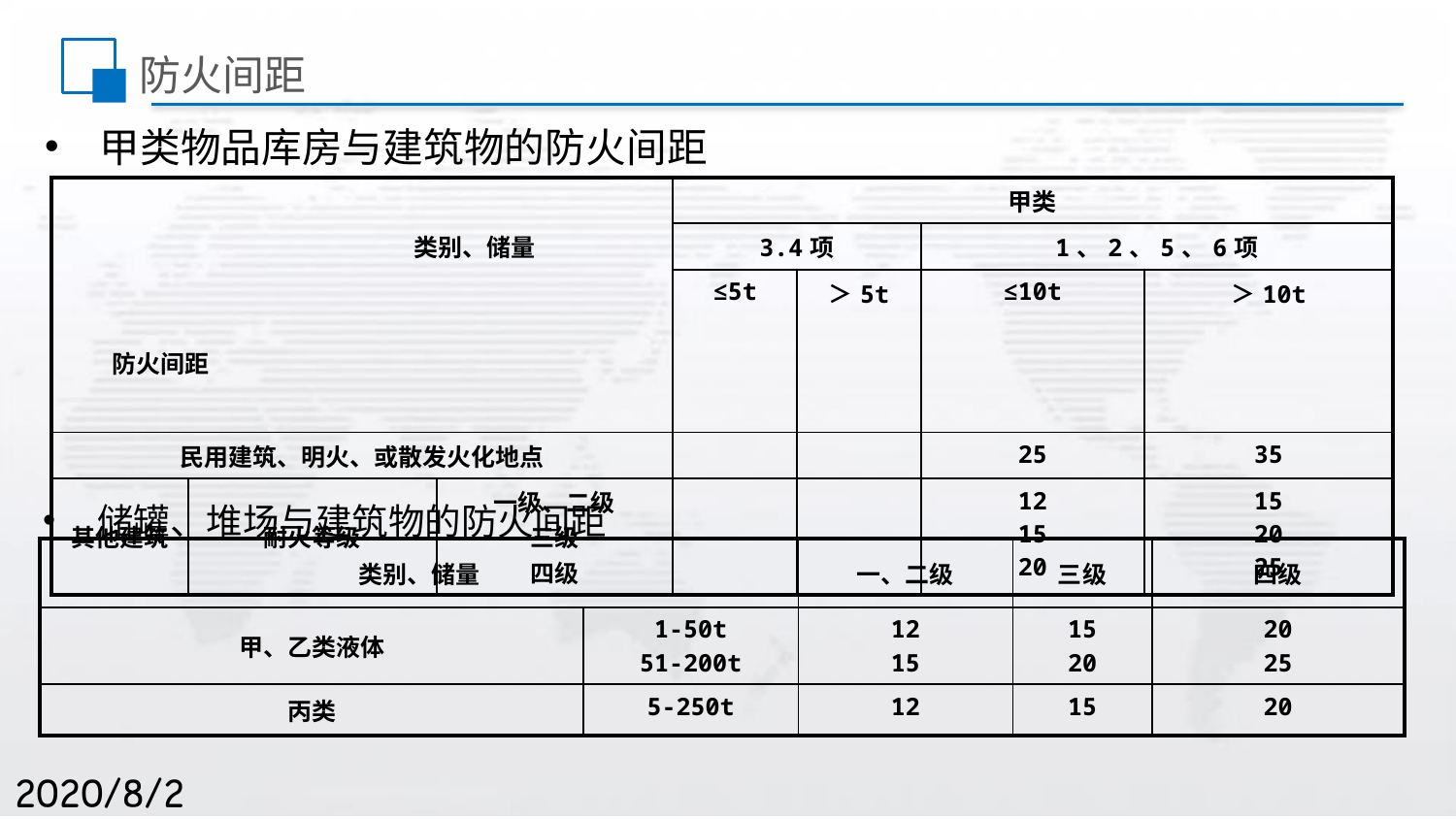

防火间距
甲类物品库房与建筑物的防火间距
| 类别、储量 防火间距 |  |  | 甲类 |  |  |  |
| --- | --- | --- | --- | --- | --- | --- |
|  |  |  | 3.4项 |  | 1、2、5、6项 |  |
|  |  |  | ≤5t | ＞5t | ≤10t | ＞10t |
| 民用建筑、明火、或散发火化地点 |  |  |  |  | 25 | 35 |
| 其他建筑 | 耐火等级 | 一级、二级 三级 四级 |  |  | 12 15 20 | 15 20 25 |
储罐、堆场与建筑物的防火间距
| 类别、储量 |  | 一、二级 | 三级 | 四级 |
| --- | --- | --- | --- | --- |
| 甲、乙类液体 | 1-50t 51-200t | 12 15 | 15 20 | 20 25 |
| 丙类 | 5-250t | 12 | 15 | 20 |
2020/8/2